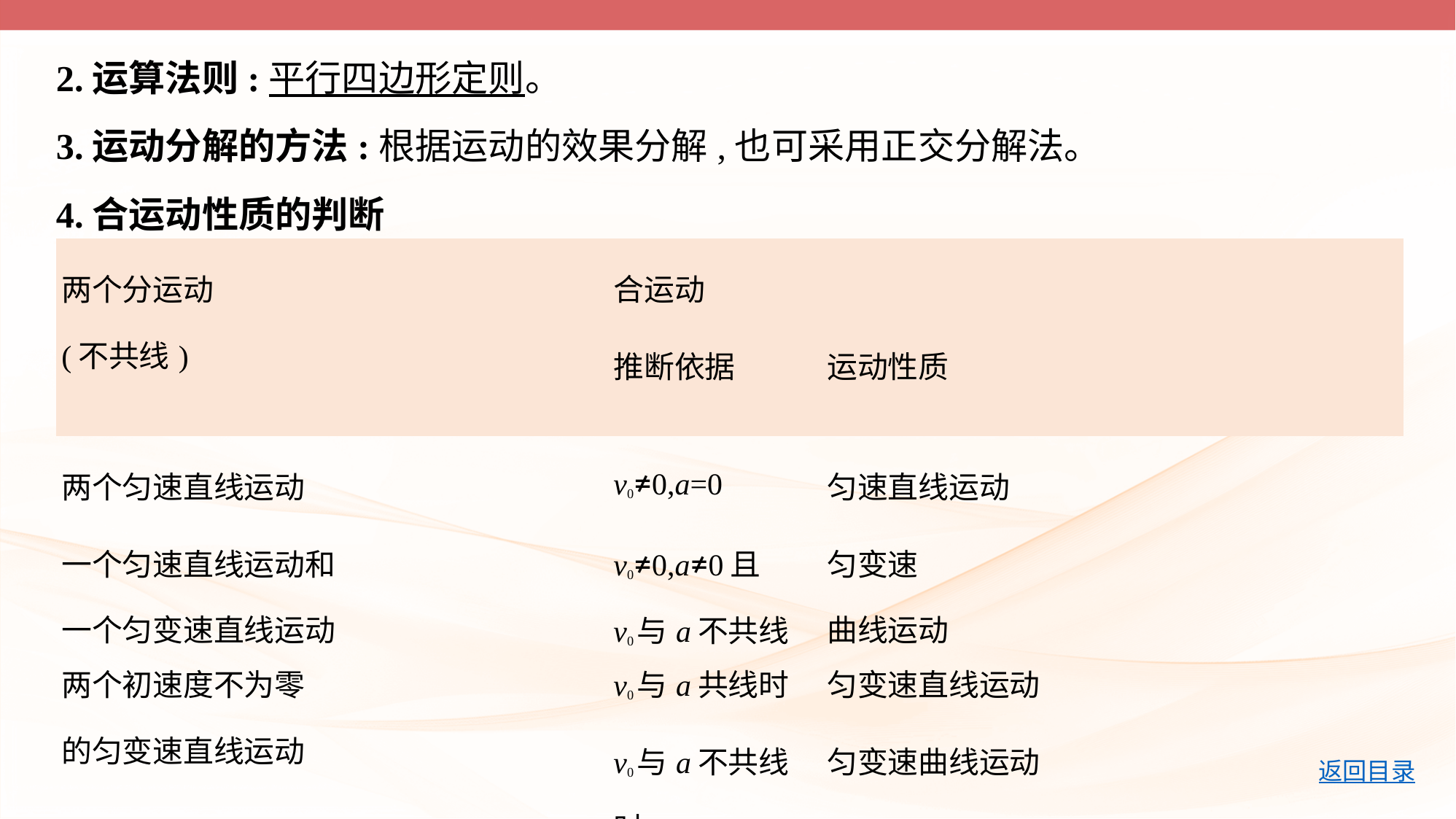

2.运算法则:平行四边形定则。
3.运动分解的方法:根据运动的效果分解,也可采用正交分解法。
4.合运动性质的判断
| 两个分运动 (不共线) | 合运动 |  |
| --- | --- | --- |
|  | 推断依据 | 运动性质 |
| 两个匀速直线运动 | v0≠0,a=0 | 匀速直线运动 |
| 一个匀速直线运动和 一个匀变速直线运动 | v0≠0,a≠0且 v0与a不共线 | 匀变速 曲线运动 |
| 两个初速度不为零 的匀变速直线运动 | v0与a共线时 | 匀变速直线运动 |
|  | v0与a不共线时 | 匀变速曲线运动 |
| 两个初速度为零的匀加速直线运动 | v0=0,a≠0 | 匀加速直线运动(运动方向与a的方向相同) |